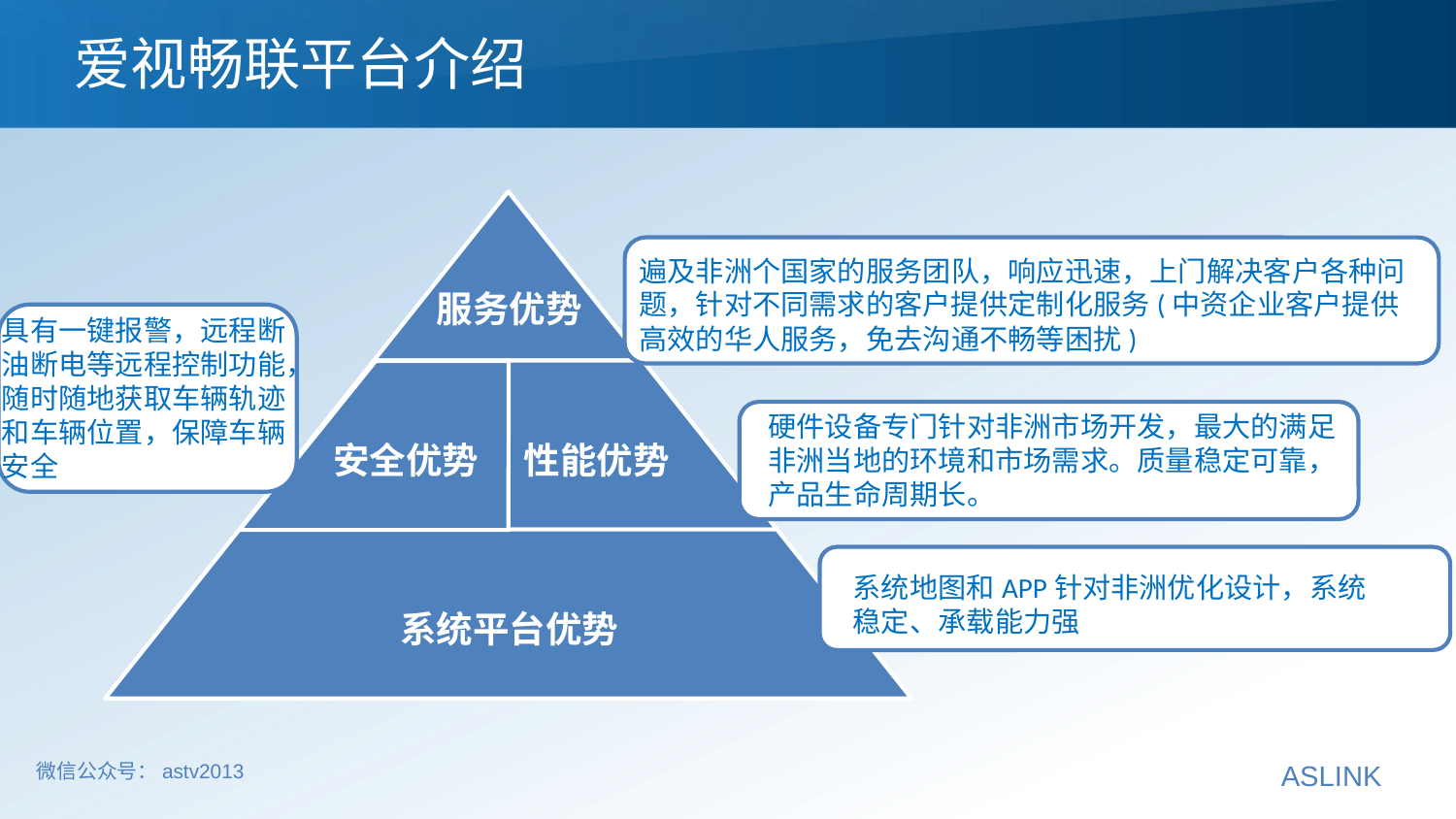

爱视畅联平台介绍

遍及非洲个国家的服务团队，响应迅速，上门解决客户各种问题，针对不同需求的客户提供定制化服务(中资企业客户提供高效的华人服务，免去沟通不畅等困扰)
服务优势

具有一键报警，远程断油断电等远程控制功能，随时随地获取车辆轨迹和车辆位置，保障车辆安全

硬件设备专门针对非洲市场开发，最大的满足非洲当地的环境和市场需求。质量稳定可靠，产品生命周期长。
安全优势
性能优势

系统地图和APP针对非洲优化设计，系统稳定、承载能力强
系统平台优势
   微信公众号：astv2013
ASLINK